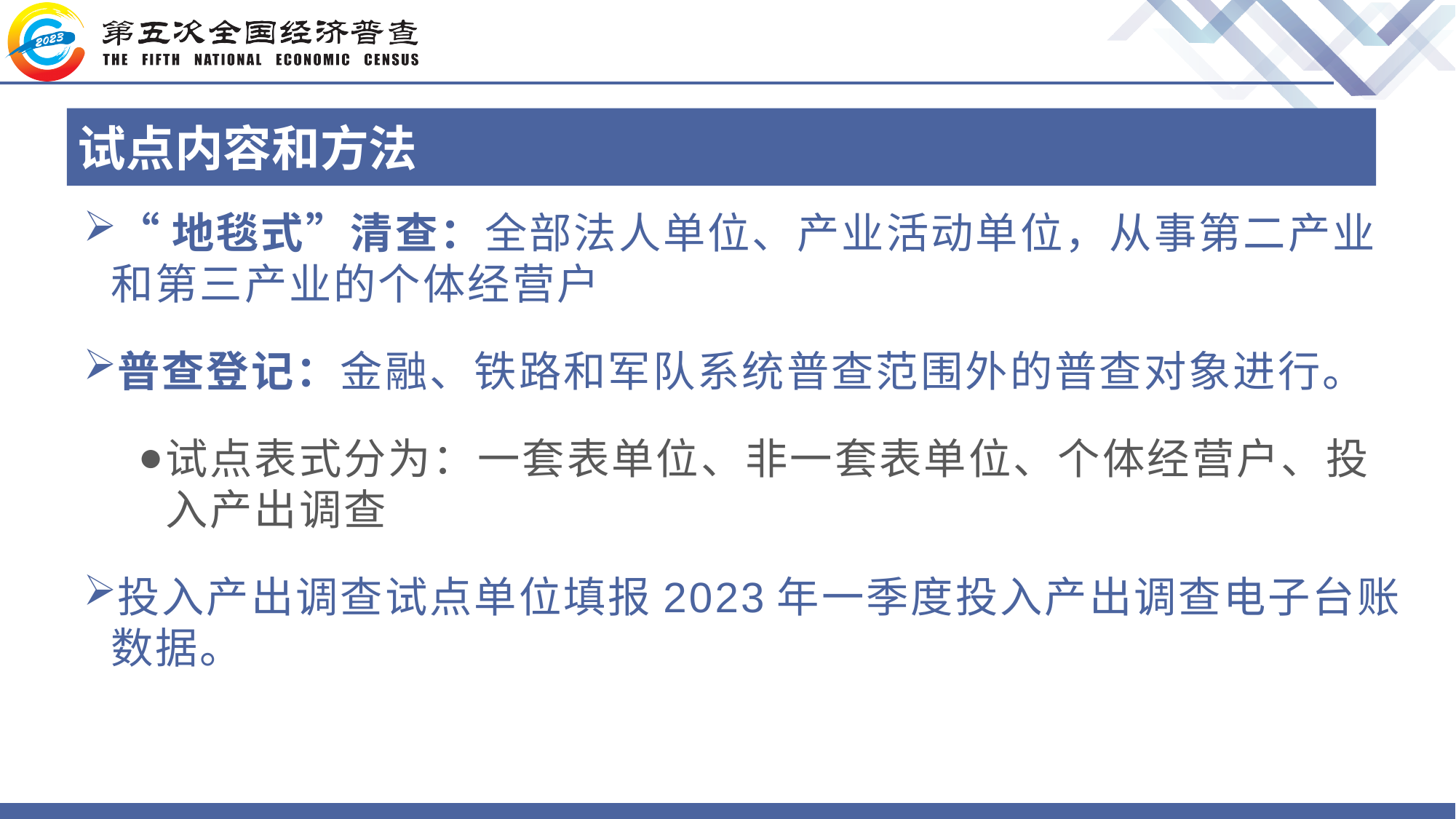

# 试点内容和方法
“地毯式”清查：全部法人单位、产业活动单位，从事第二产业和第三产业的个体经营户
普查登记：金融、铁路和军队系统普查范围外的普查对象进行。
试点表式分为：一套表单位、非一套表单位、个体经营户、投入产出调查
投入产出调查试点单位填报2023年一季度投入产出调查电子台账数据。